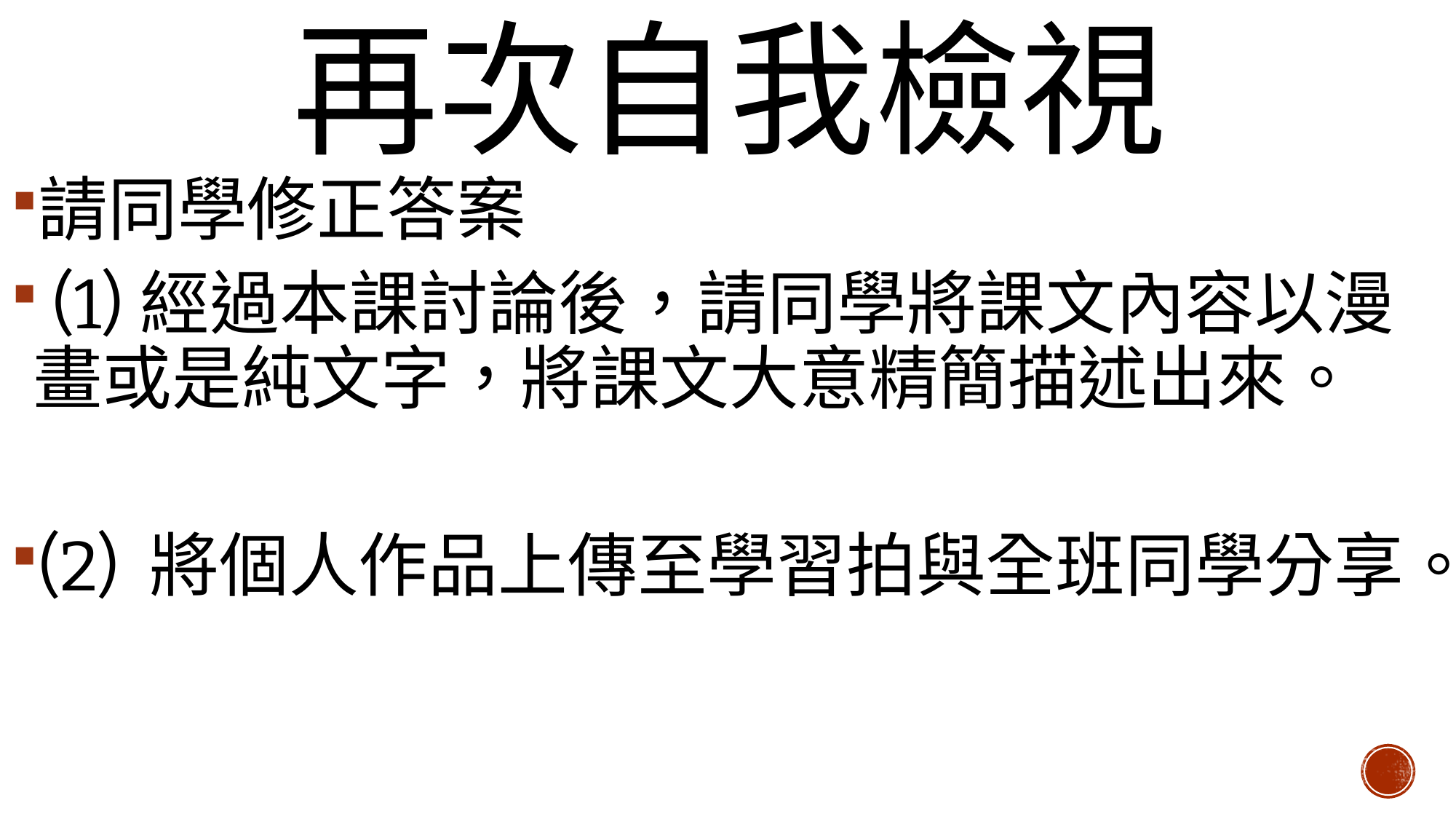

# 再次自我檢視
請同學修正答案
 (1)經過本課討論後，請同學將課文內容以漫畫或是純文字，將課文大意精簡描述出來。

(2) 將個人作品上傳至學習拍與全班同學分享。